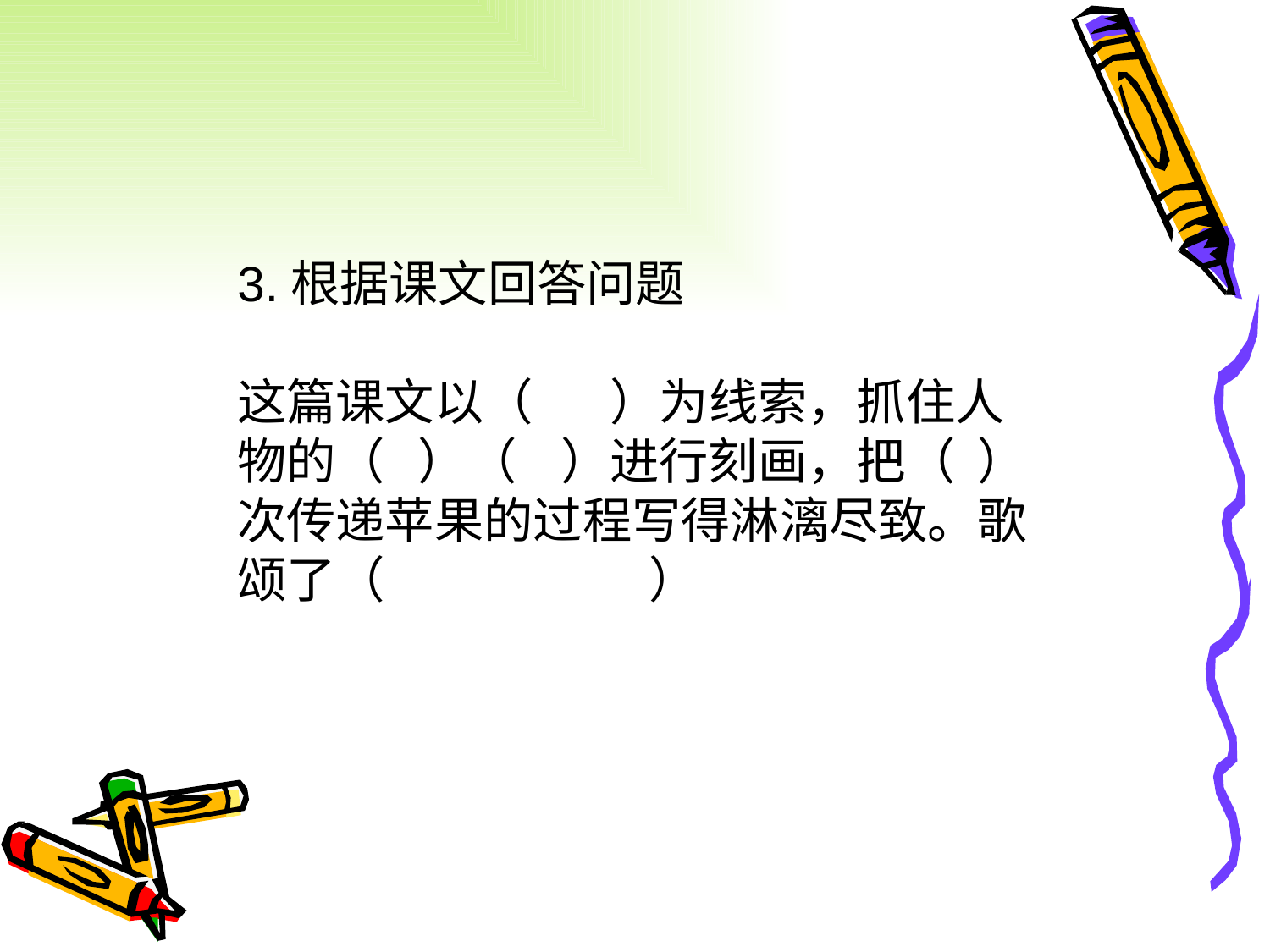

3.根据课文回答问题

这篇课文以（       ）为线索，抓住人物的（   ）（    ）进行刻画，把（  ）次传递苹果的过程写得淋漓尽致。歌颂了（                        ）